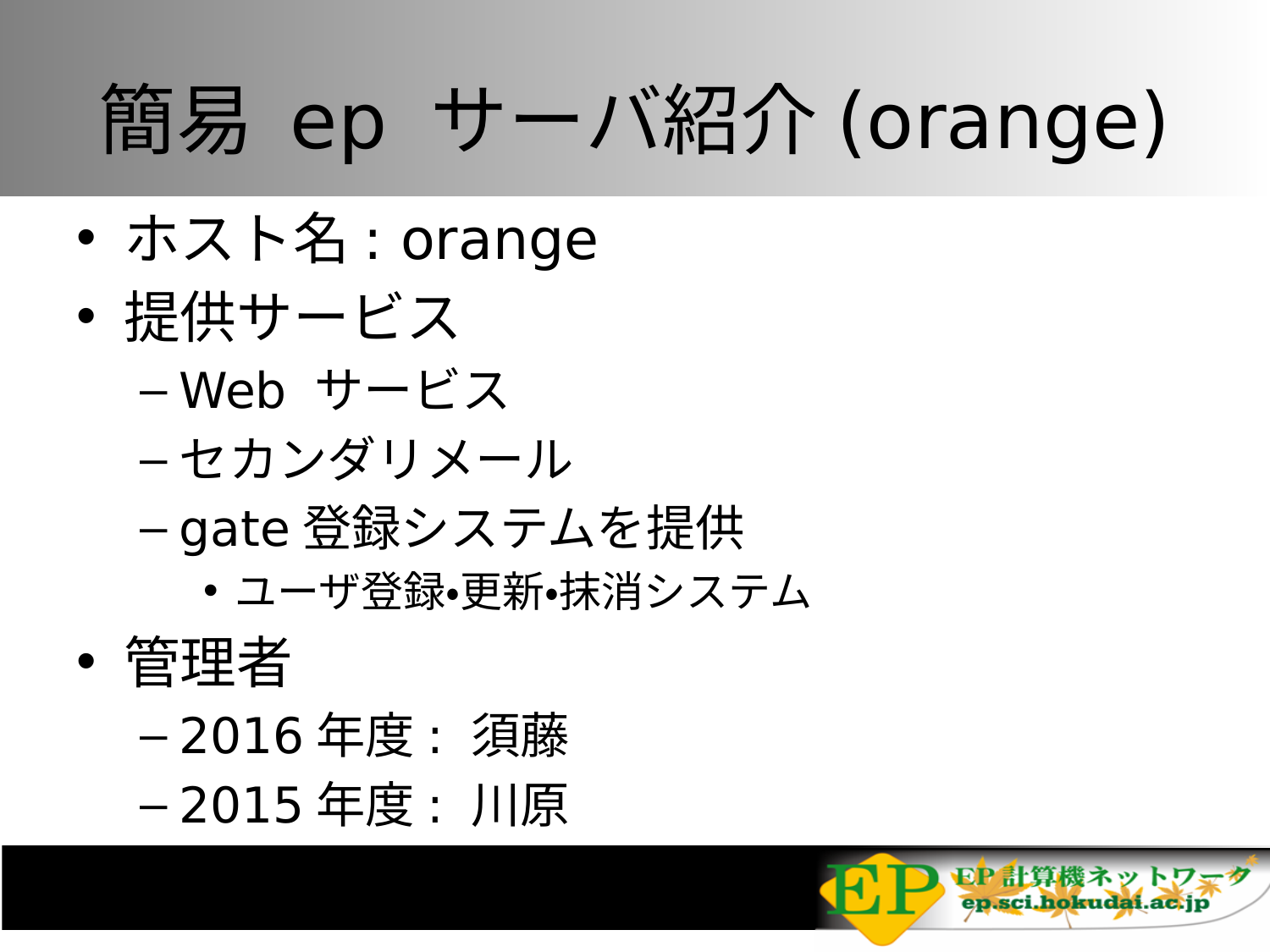

# 簡易 ep サーバ紹介(orange)
ホスト名: orange
提供サービス
Web サービス
セカンダリメール
gate登録システムを提供
ユーザ登録・更新・抹消システム
管理者
2016年度: 須藤
2015年度: 川原